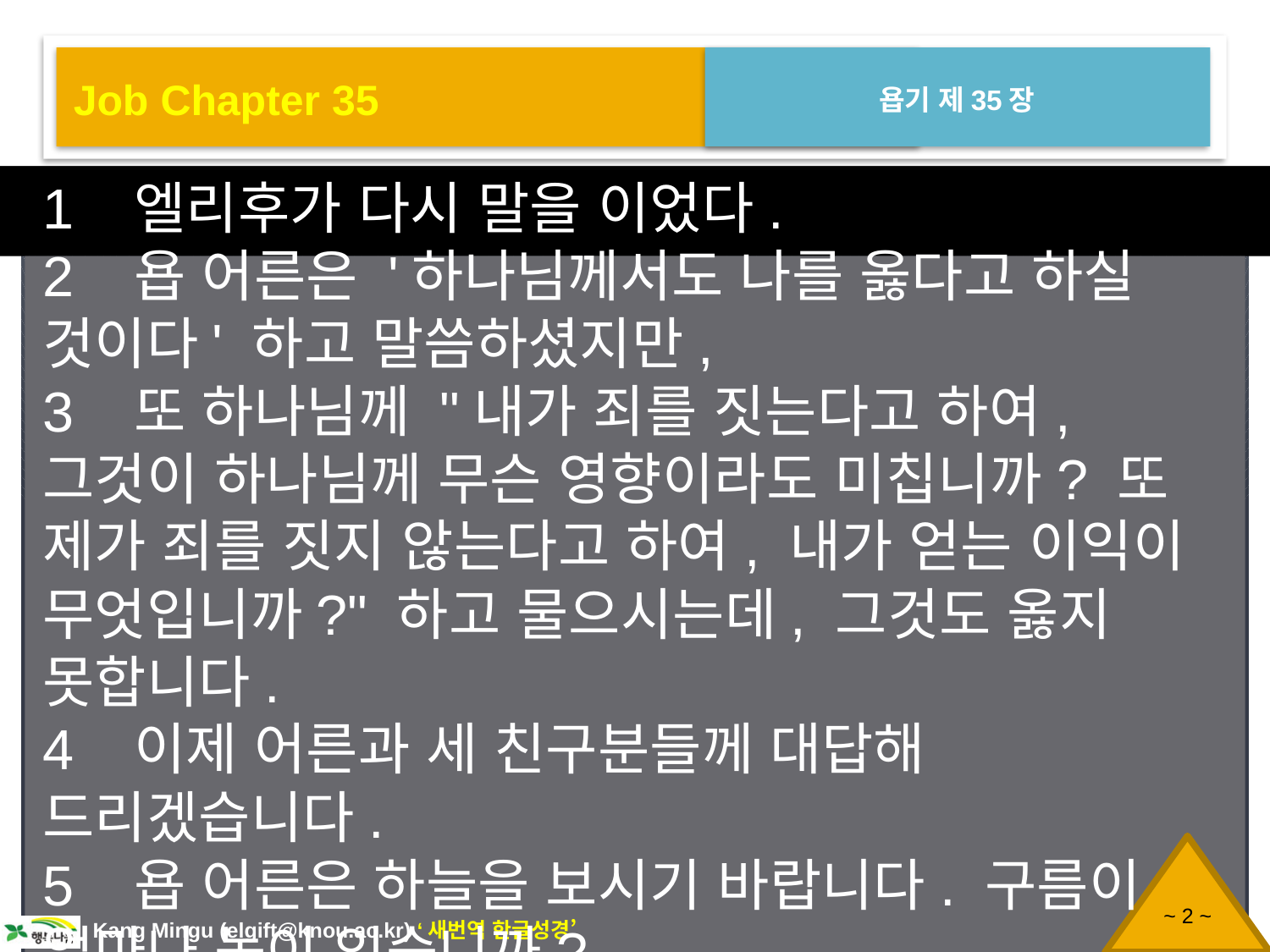

Job Chapter 35
욥기 제35장
1   엘리후가 다시 말을 이었다.
2   욥 어른은 '하나님께서도 나를 옳다고 하실 것이다' 하고 말씀하셨지만,
3   또 하나님께 "내가 죄를 짓는다고 하여, 그것이 하나님께 무슨 영향이라도 미칩니까? 또 제가 죄를 짓지 않는다고 하여, 내가 얻는 이익이 무엇입니까?" 하고 물으시는데, 그것도 옳지 못합니다.
4   이제 어른과 세 친구분들께 대답해 드리겠습니다.
5   욥 어른은 하늘을 보시기 바랍니다. 구름이 얼마나 높이 있습니까?